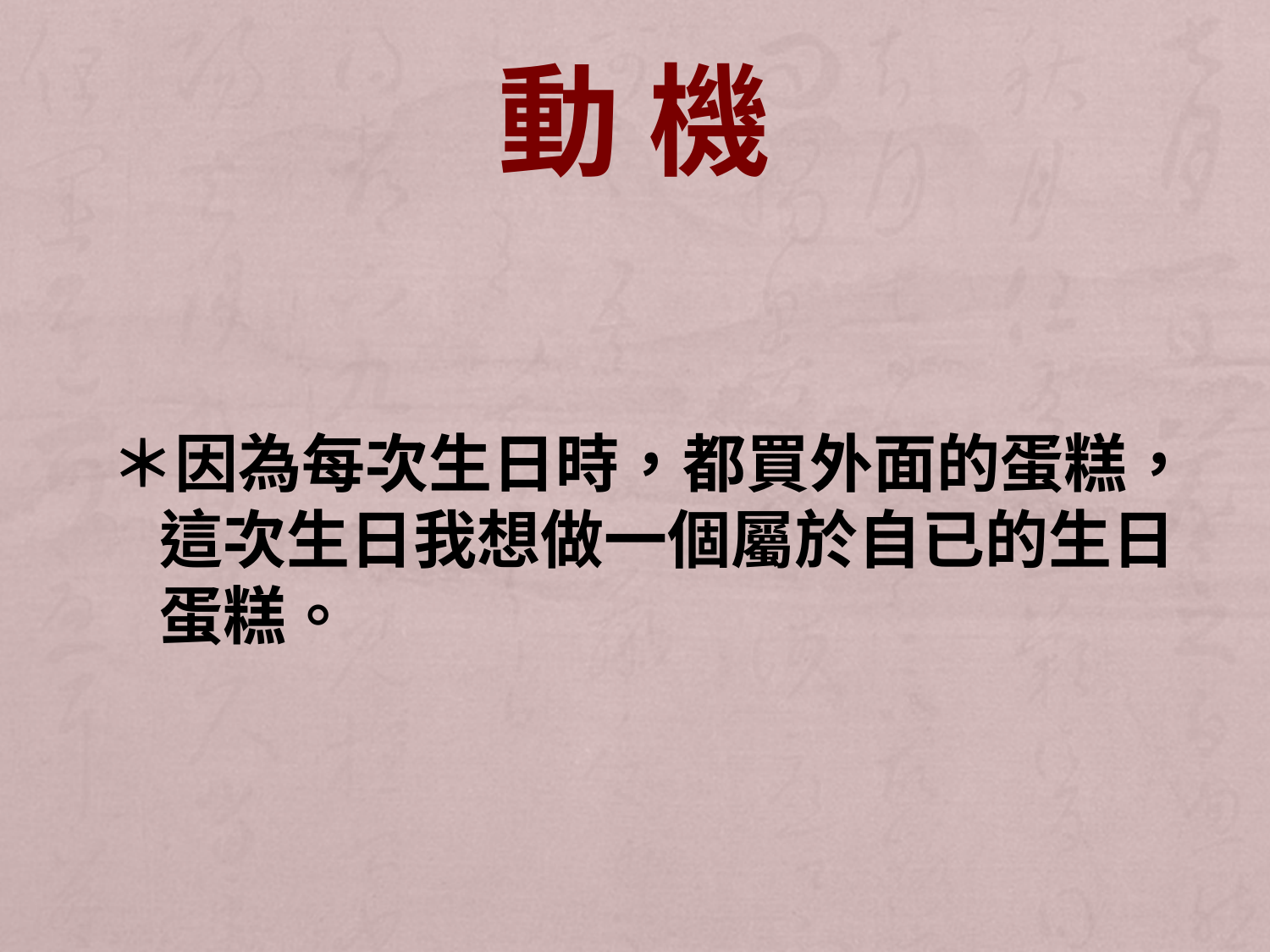

# 動 機

＊因為每次生日時，都買外面的蛋糕，這次生日我想做一個屬於自已的生日蛋糕。